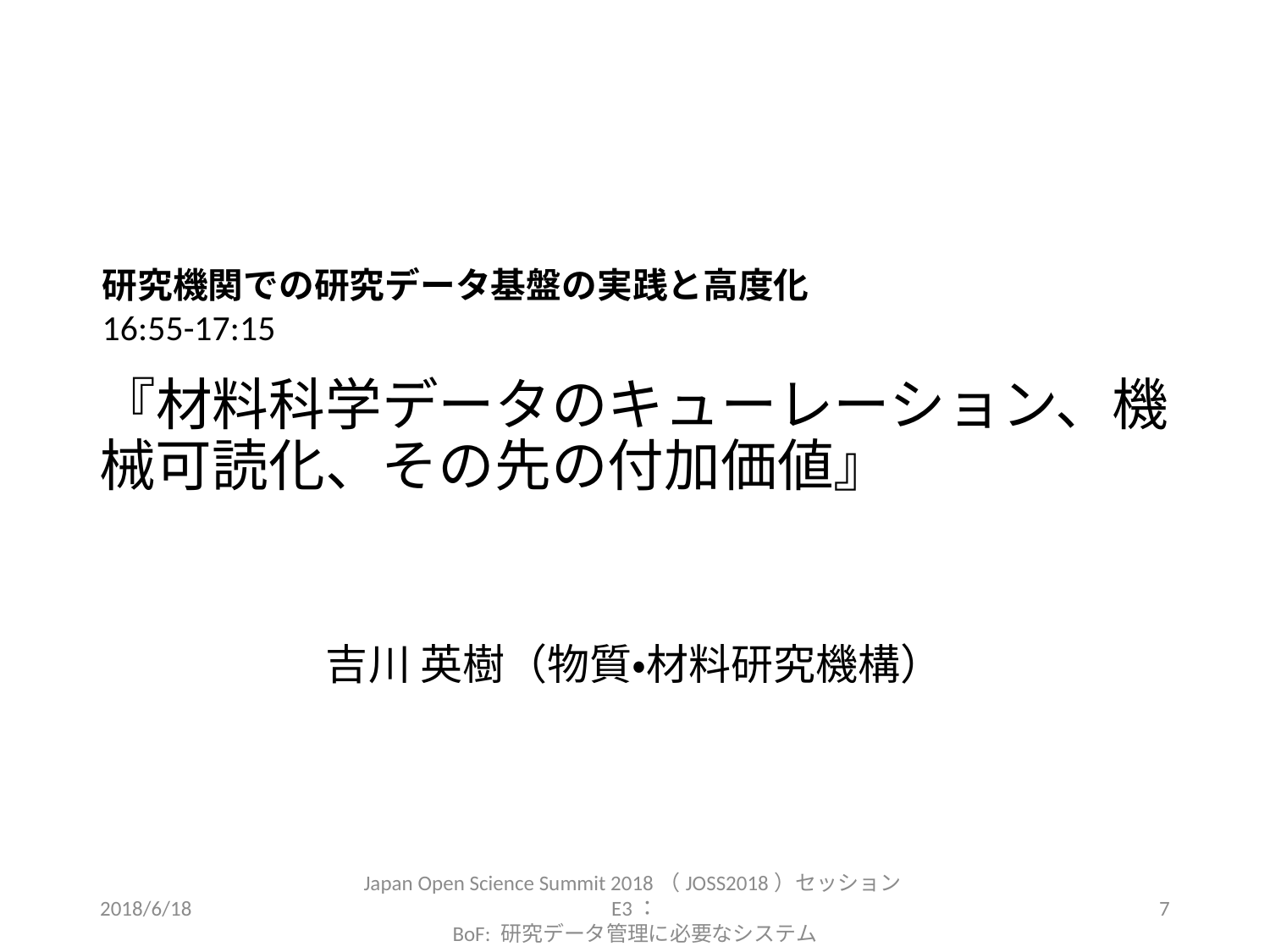

# 『材料科学データのキューレーション、機械可読化、その先の付加価値』
研究機関での研究データ基盤の実践と高度化
16:55-17:15
吉川 英樹（物質・材料研究機構）

2018/6/18
Japan Open Science Summit 2018（JOSS2018）セッションE3：
BoF: 研究データ管理に必要なシステム
7